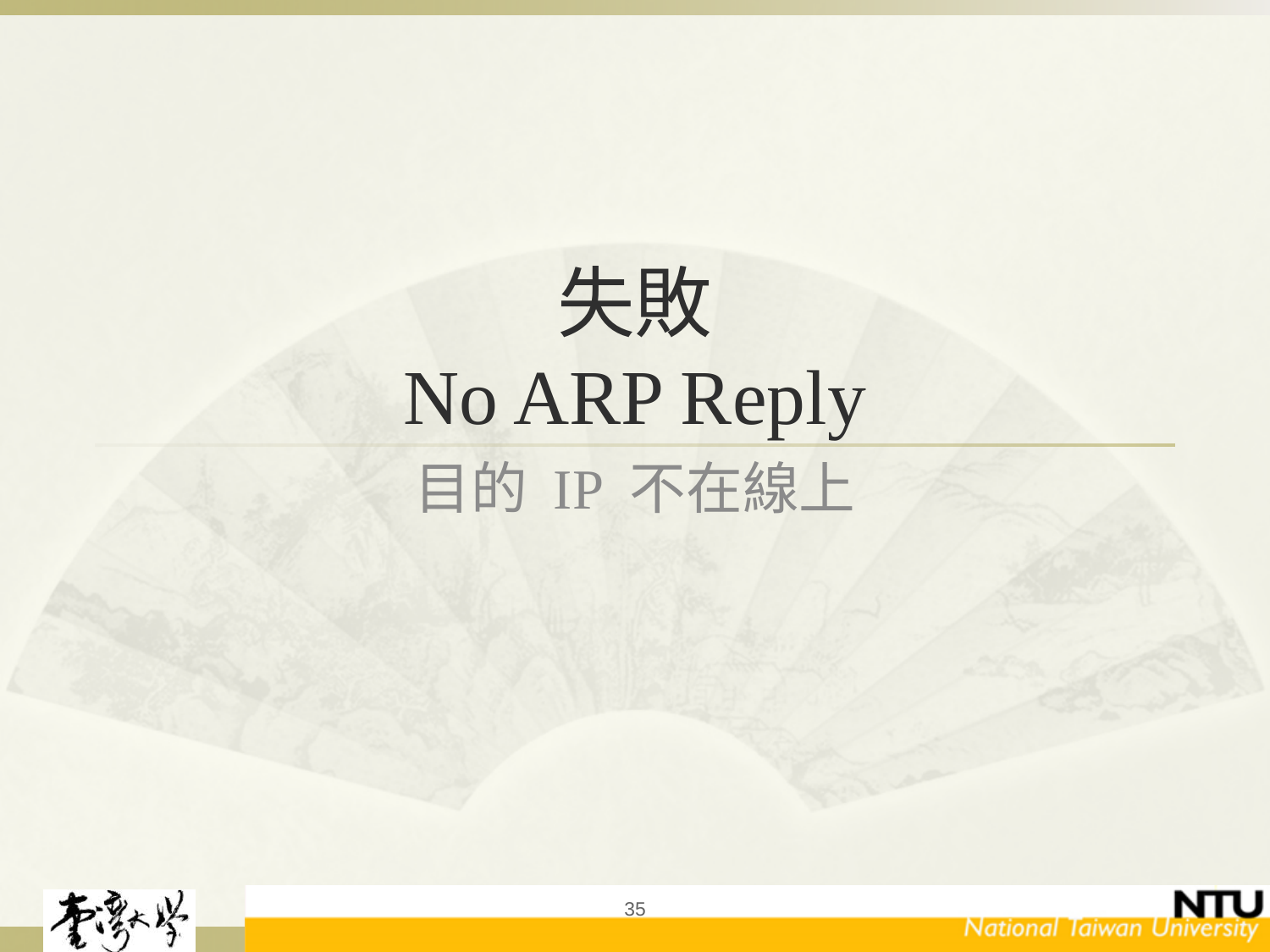

# 失敗 No ARP Reply
目的 IP 不在線上
35